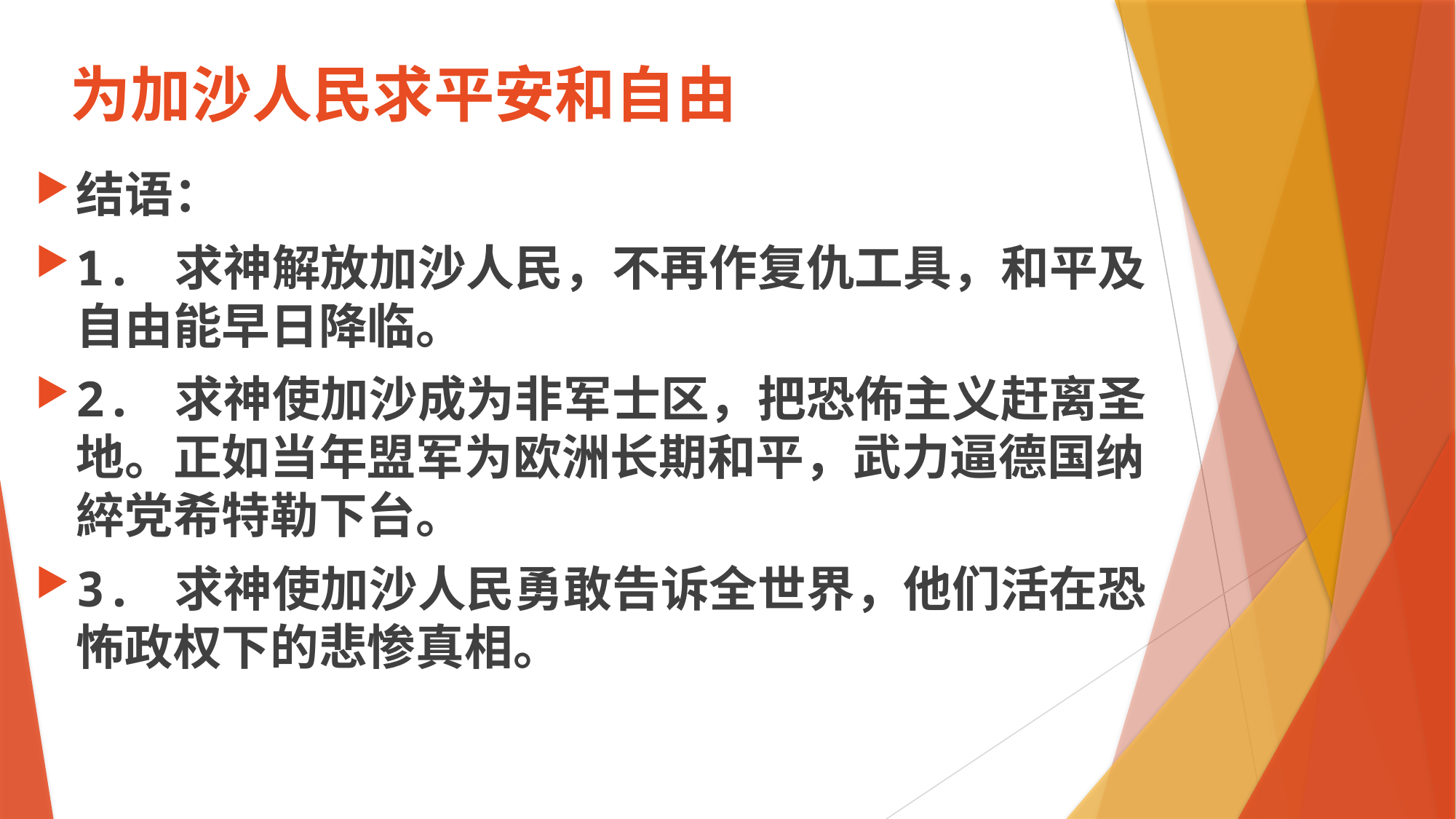

# 为加沙人民求平安和自由
结语：
1. 求神解放加沙人民，不再作复仇工具，和平及自由能早日降临。
2. 求神使加沙成为非军士区，把恐佈主义赶离圣地。正如当年盟军为欧洲长期和平，武力逼德国纳綷党希特勒下台。
3. 求神使加沙人民勇敢告诉全世界，他们活在恐怖政权下的悲惨真相。